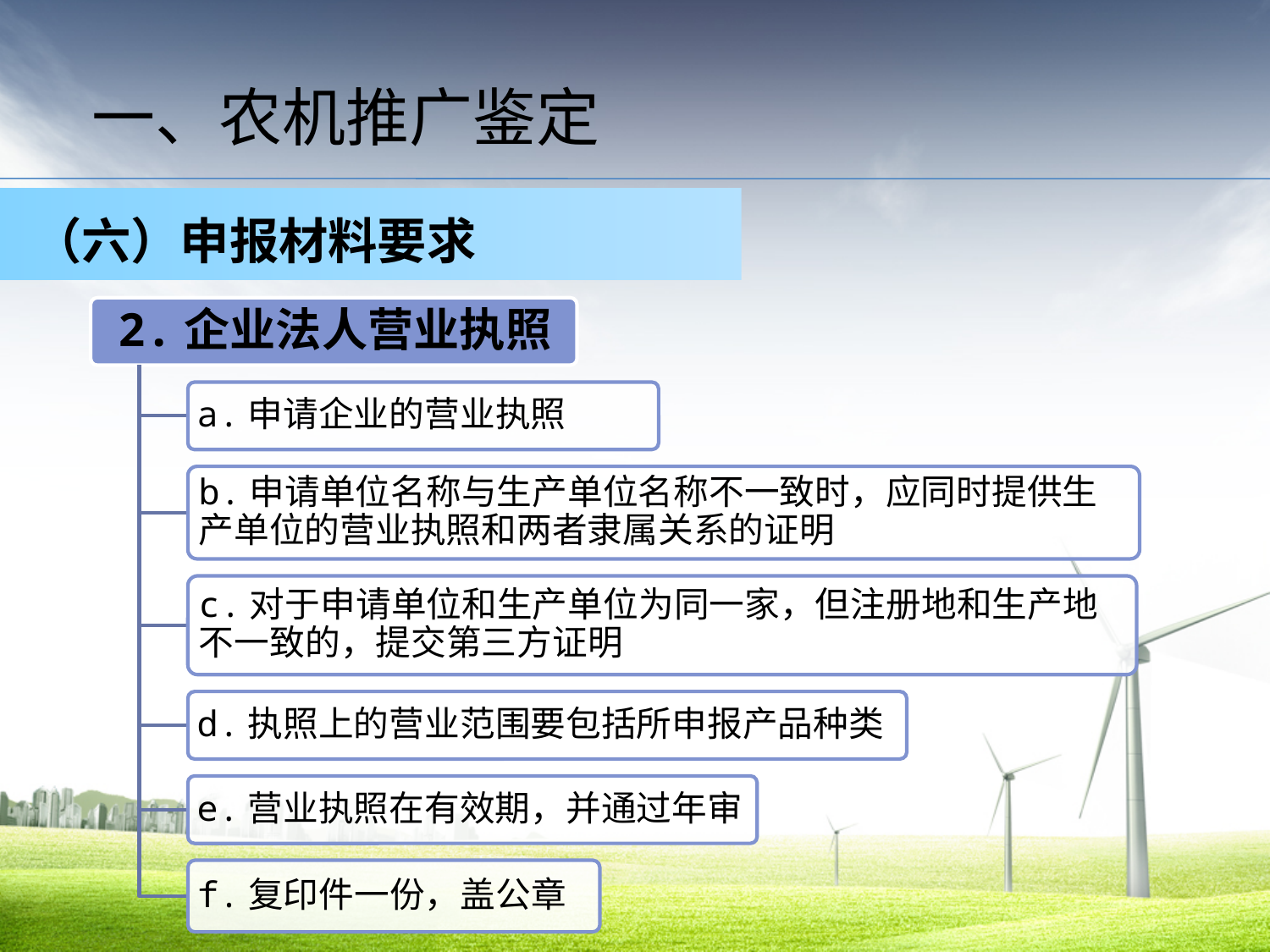

一、农机推广鉴定

（六）申报材料要求
2.企业法人营业执照
a.申请企业的营业执照
b.申请单位名称与生产单位名称不一致时，应同时提供生产单位的营业执照和两者隶属关系的证明
c.对于申请单位和生产单位为同一家，但注册地和生产地不一致的，提交第三方证明
d.执照上的营业范围要包括所申报产品种类
e.营业执照在有效期，并通过年审
f.复印件一份，盖公章